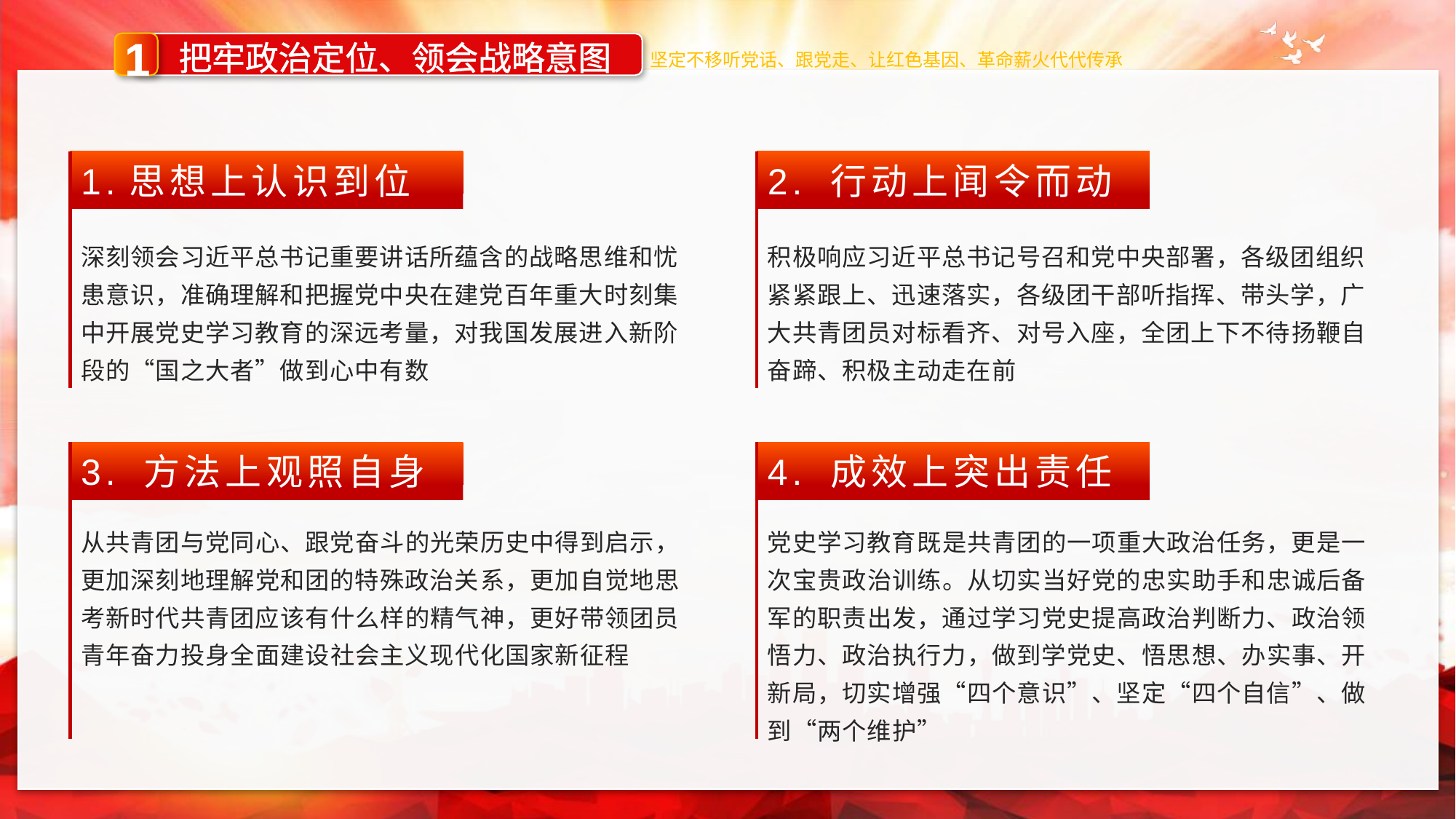

1
把牢政治定位、领会战略意图

坚定不移听党话、跟党走、让红色基因、革命薪火代代传承
1.思想上认识到位
2. 行动上闻令而动
深刻领会习近平总书记重要讲话所蕴含的战略思维和忧患意识，准确理解和把握党中央在建党百年重大时刻集中开展党史学习教育的深远考量，对我国发展进入新阶段的“国之大者”做到心中有数
积极响应习近平总书记号召和党中央部署，各级团组织紧紧跟上、迅速落实，各级团干部听指挥、带头学，广大共青团员对标看齐、对号入座，全团上下不待扬鞭自奋蹄、积极主动走在前
3. 方法上观照自身
4. 成效上突出责任
从共青团与党同心、跟党奋斗的光荣历史中得到启示，更加深刻地理解党和团的特殊政治关系，更加自觉地思考新时代共青团应该有什么样的精气神，更好带领团员青年奋力投身全面建设社会主义现代化国家新征程
党史学习教育既是共青团的一项重大政治任务，更是一次宝贵政治训练。从切实当好党的忠实助手和忠诚后备军的职责出发，通过学习党史提高政治判断力、政治领悟力、政治执行力，做到学党史、悟思想、办实事、开新局，切实增强“四个意识”、坚定“四个自信”、做到“两个维护”